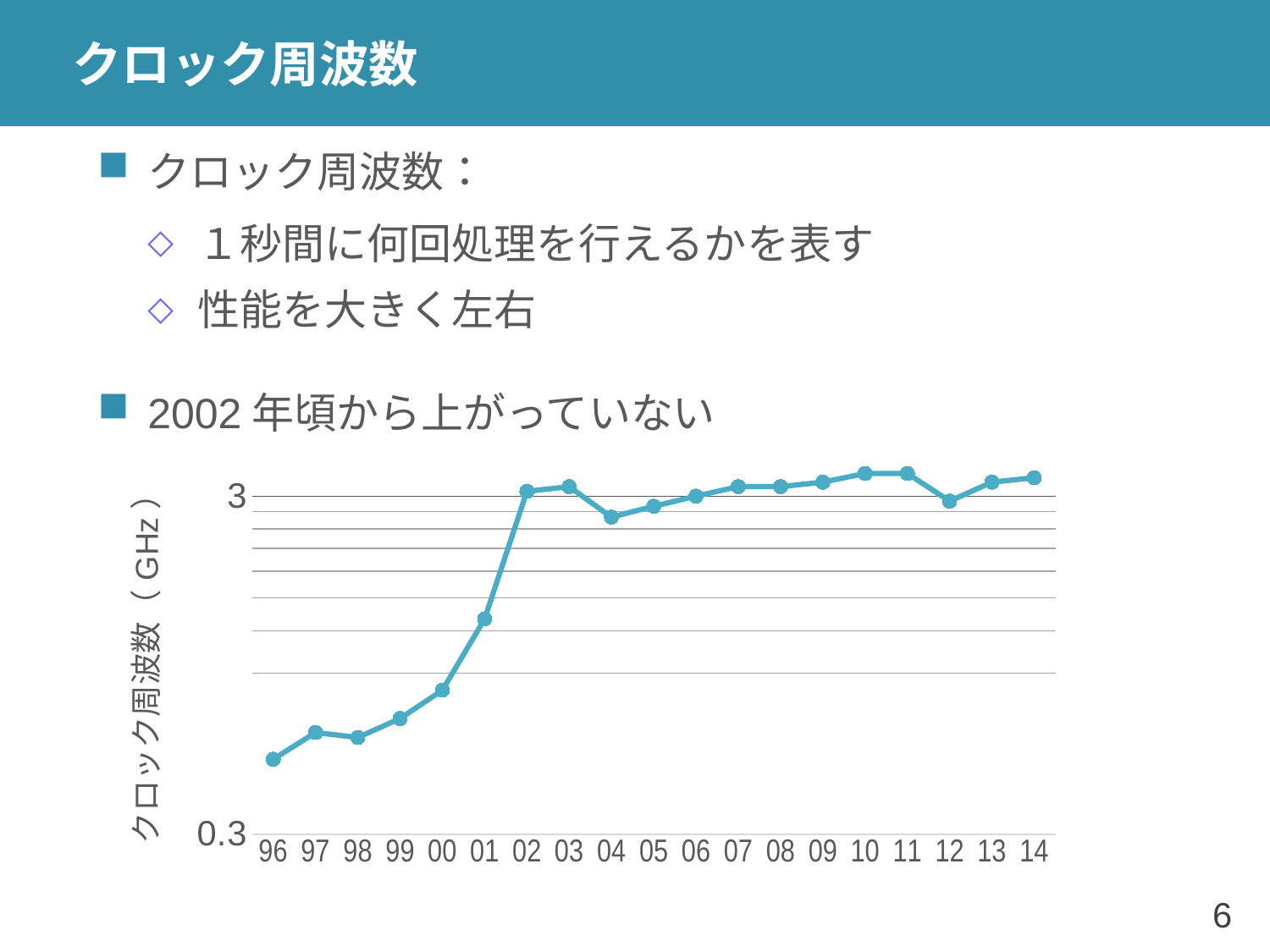

# クロック周波数
クロック周波数：
１秒間に何回処理を行えるかを表す
性能を大きく左右
2002年頃から上がっていない

### Chart

| Category | CLOCK |
|---|---|
| 96 | 0.5 |
| 97 | 0.6 |
| 98 | 0.58 |
| 99 | 0.66 |
| 00 | 0.8 |
| 01 | 1.3 |
| 02 | 3.1 |
| 03 | 3.2 |
| 04 | 2.6 |
| 05 | 2.8 |
| 06 | 3.0 |
| 07 | 3.2 |
| 08 | 3.2 |
| 09 | 3.3 |
| 10 | 3.4999999999999996 |
| 11 | 3.4999999999999996 |
| 12 | 2.9 |
| 13 | 3.3 |
| 14 | 3.4 |